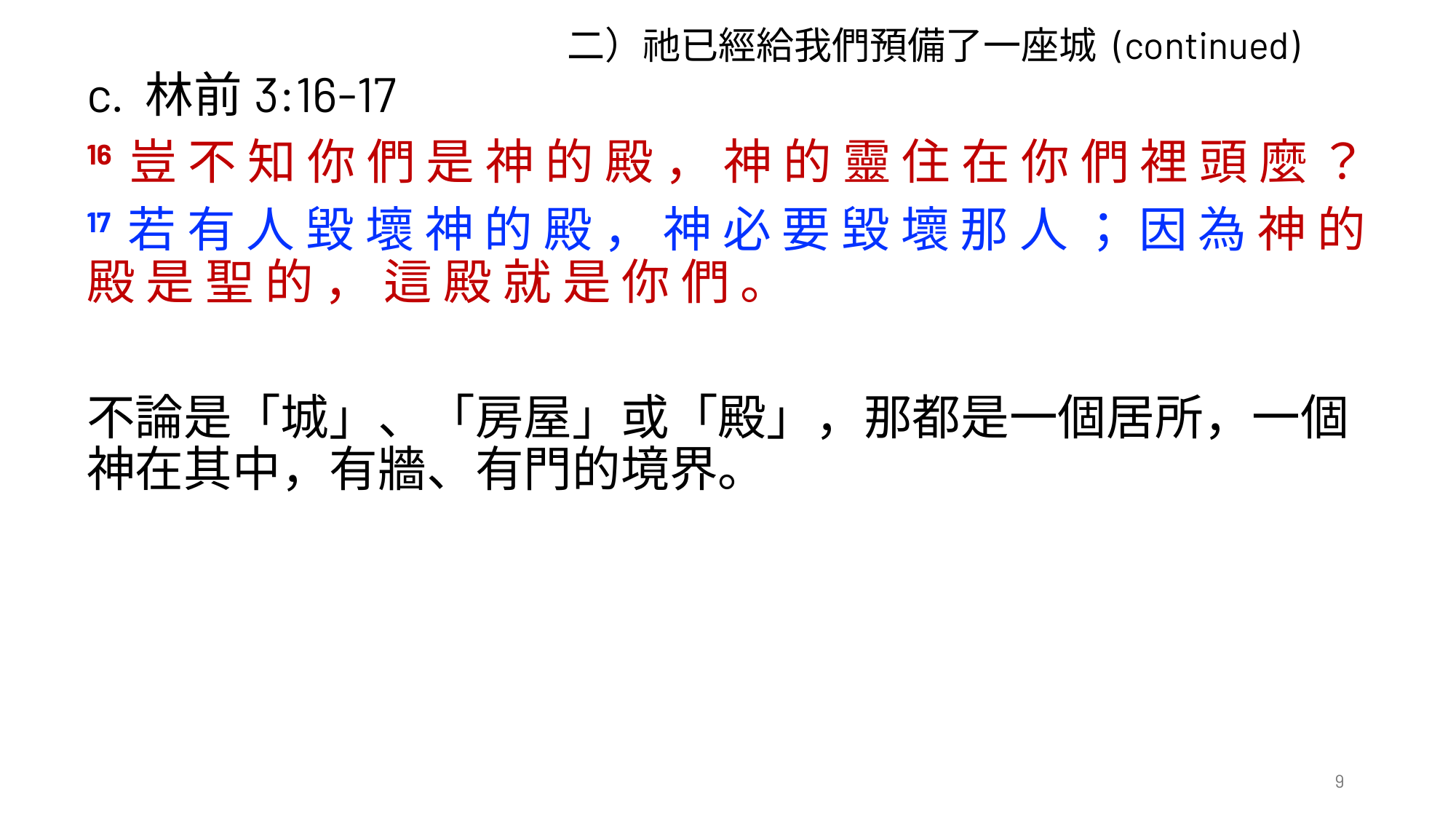

二）祂已經給我們預備了一座城 (continued)
c. 林前3:16-17
16 豈 不 知 你 們 是 神 的 殿 ， 神 的 靈 住 在 你 們 裡 頭 麼 ？
17 若 有 人 毀 壞 神 的 殿 ， 神 必 要 毀 壞 那 人 ； 因 為 神 的 殿 是 聖 的 ， 這 殿 就 是 你 們 。

不論是「城」、「房屋」或「殿」，那都是一個居所，一個 神在其中，有牆、有門的境界。

9